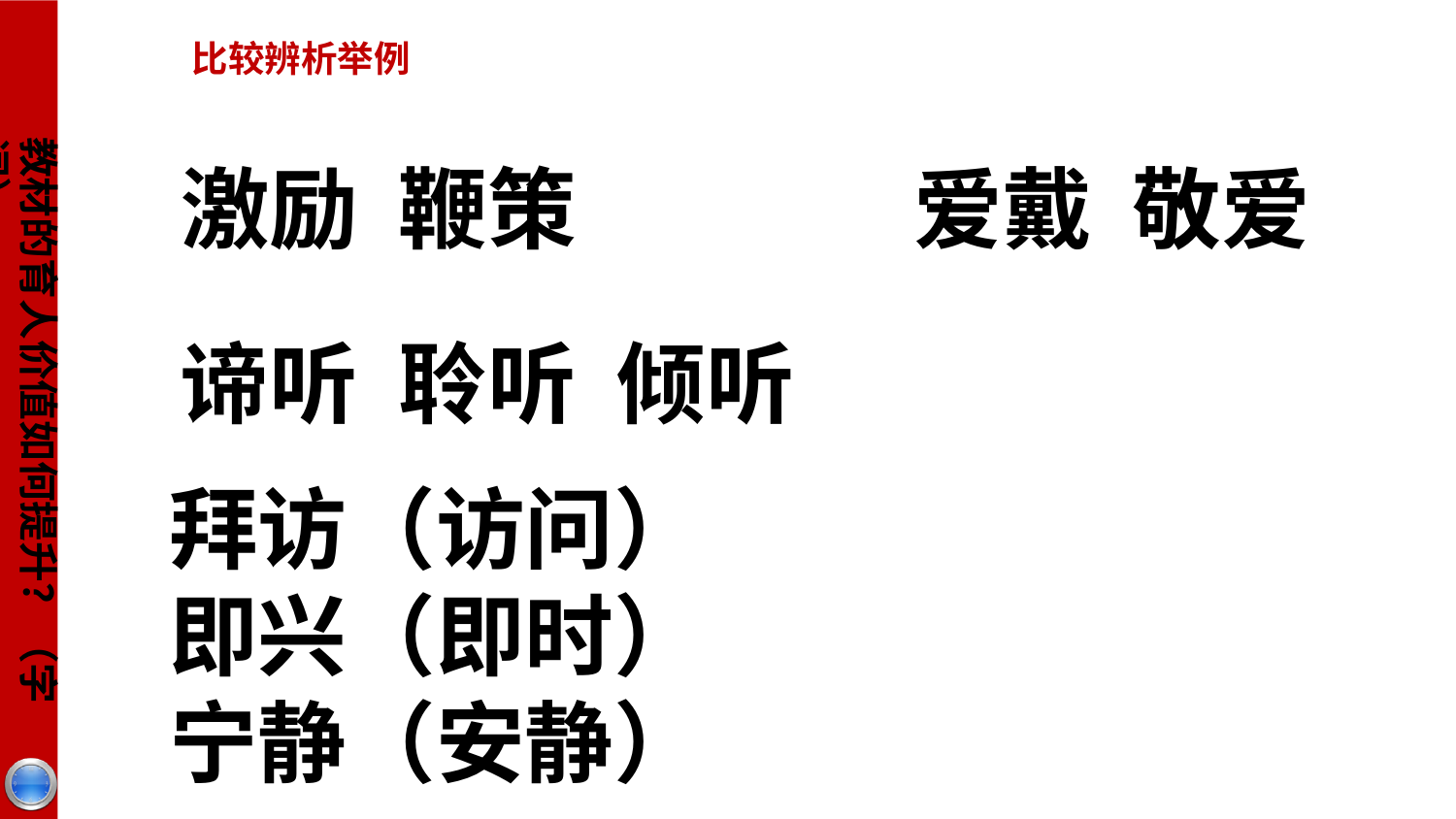

比较辨析举例
教材的育人价值如何提升？（字词）

激励  鞭策
爱戴  敬爱
谛听  聆听  倾听
拜访（访问）
即兴（即时）
宁静（安静）